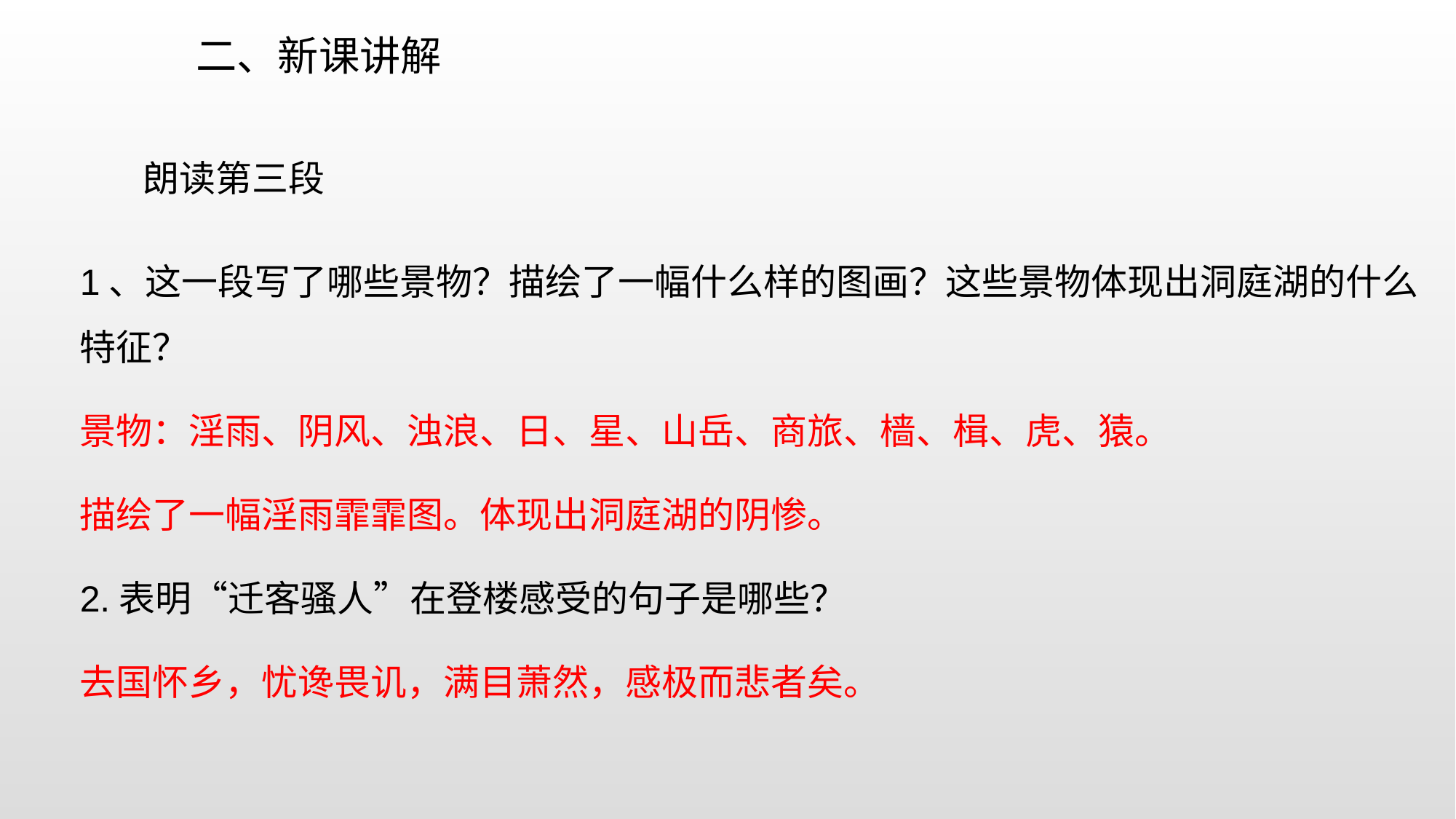

二、新课讲解

 朗读第三段
1、这一段写了哪些景物？描绘了一幅什么样的图画？这些景物体现出洞庭湖的什么特征？
景物：淫雨、阴风、浊浪、日、星、山岳、商旅、樯、楫、虎、猿。
描绘了一幅淫雨霏霏图。体现出洞庭湖的阴惨。
2.表明“迁客骚人”在登楼感受的句子是哪些？
去国怀乡，忧谗畏讥，满目萧然，感极而悲者矣。